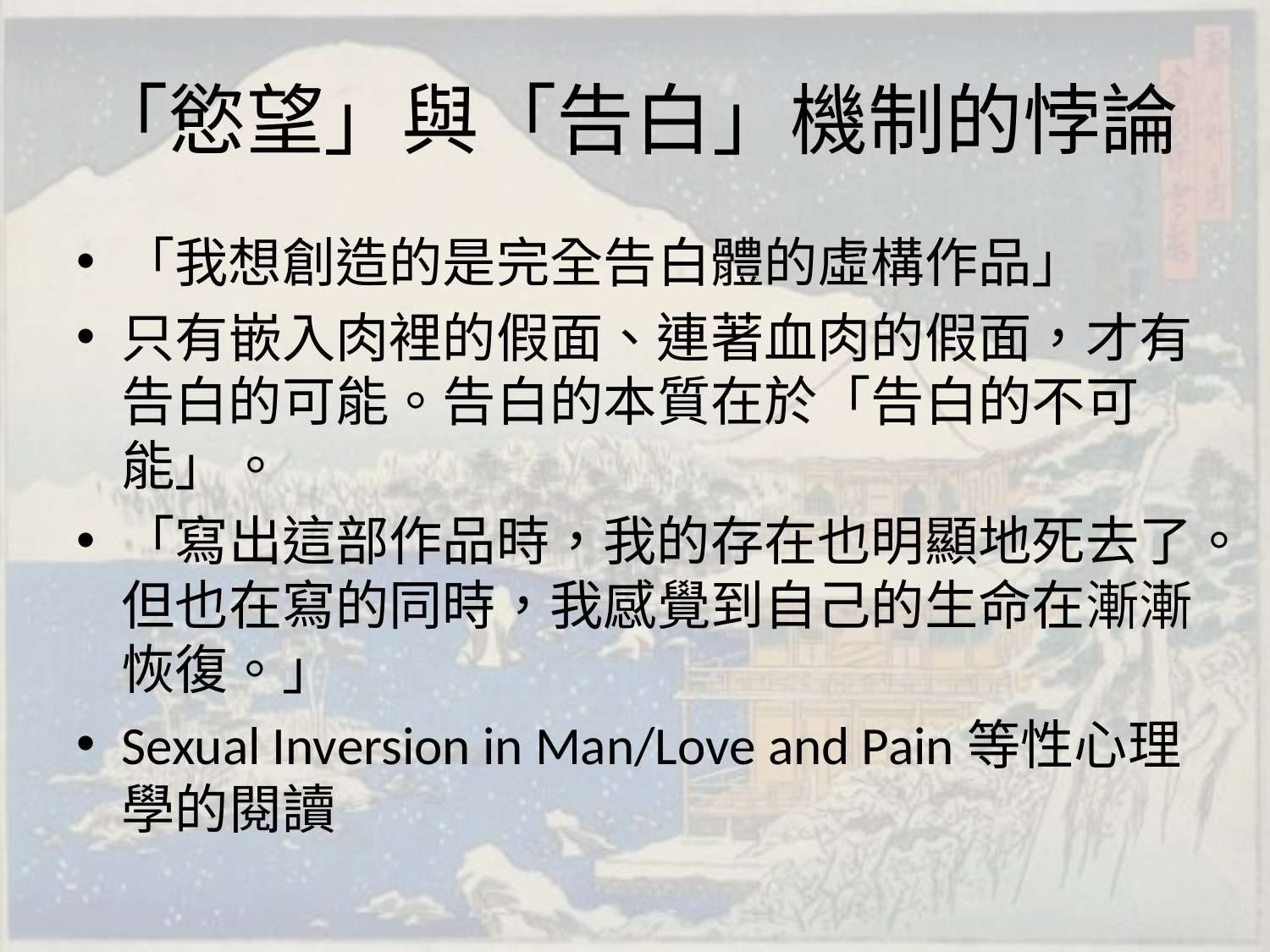

# 「慾望」與「告白」機制的悖論
「我想創造的是完全告白體的虛構作品」
只有嵌入肉裡的假面、連著血肉的假面，才有告白的可能。告白的本質在於「告白的不可能」。
「寫出這部作品時，我的存在也明顯地死去了。但也在寫的同時，我感覺到自己的生命在漸漸恢復。」
Sexual Inversion in Man/Love and Pain等性心理學的閱讀